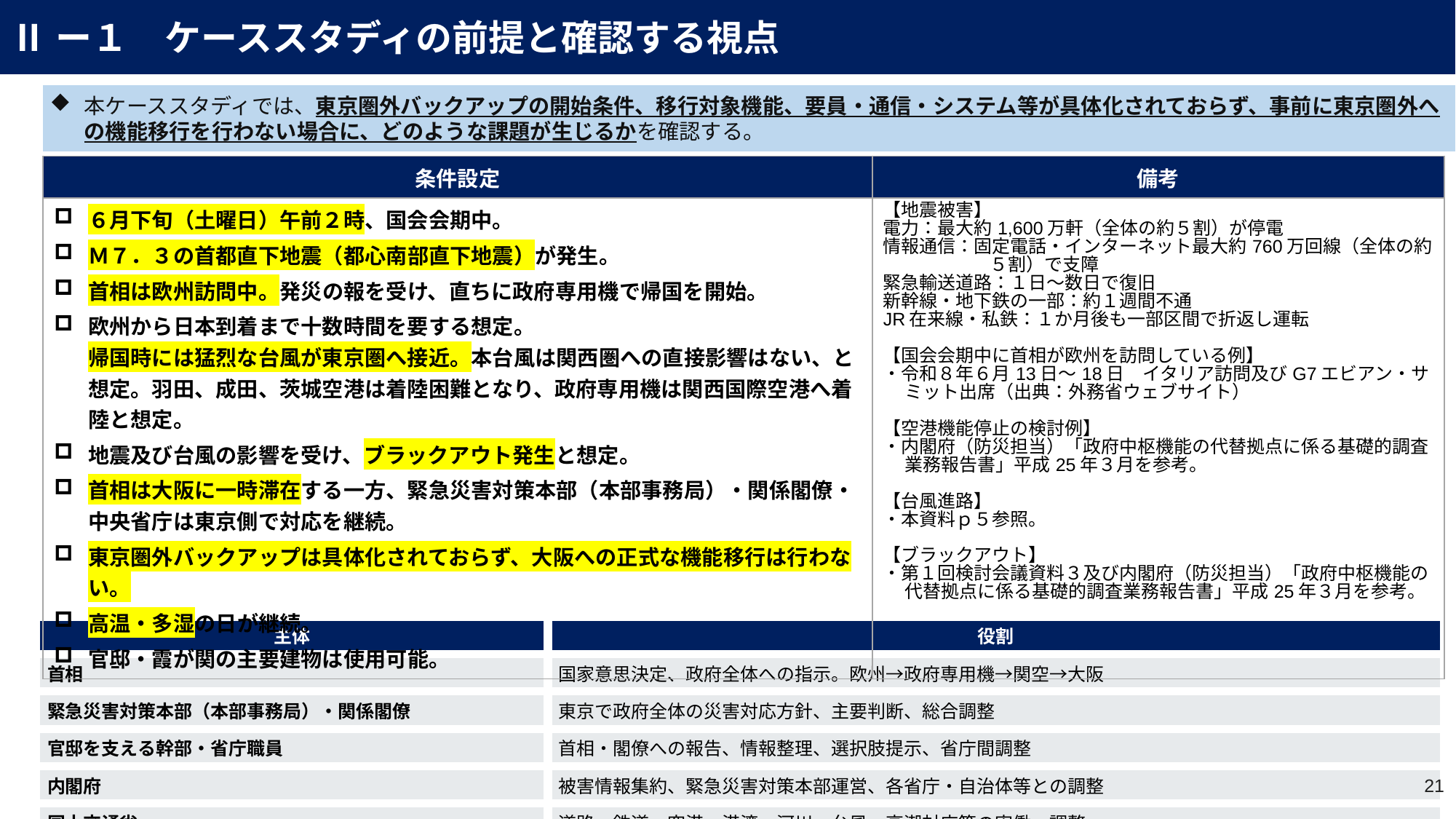

Ⅱー１　ケーススタディの前提と確認する視点
本ケーススタディでは、東京圏外バックアップの開始条件、移行対象機能、要員・通信・システム等が具体化されておらず、事前に東京圏外への機能移行を行わない場合に、どのような課題が生じるかを確認する。
| 条件設定 | 備考 |
| --- | --- |
| ６月下旬（土曜日）午前２時、国会会期中。 Ｍ７．３の首都直下地震（都心南部直下地震）が発生。 首相は欧州訪問中。発災の報を受け、直ちに政府専用機で帰国を開始。 欧州から日本到着まで十数時間を要する想定。 帰国時には猛烈な台風が東京圏へ接近。本台風は関西圏への直接影響はない、と想定。羽田、成田、茨城空港は着陸困難となり、政府専用機は関西国際空港へ着陸と想定。 地震及び台風の影響を受け、ブラックアウト発生と想定。 首相は大阪に一時滞在する一方、緊急災害対策本部（本部事務局）・関係閣僚・中央省庁は東京側で対応を継続。 東京圏外バックアップは具体化されておらず、大阪への正式な機能移行は行わない。 高温・多湿の日が継続。 官邸・霞が関の主要建物は使用可能。 | 【地震被害】 電力：最大約1,600万軒（全体の約５割）が停電 情報通信：固定電話・インターネット最大約760万回線（全体の約５割）で支障 緊急輸送道路：１日～数日で復旧 新幹線・地下鉄の一部：約１週間不通 JR在来線・私鉄：１か月後も一部区間で折返し運転 【国会会期中に首相が欧州を訪問している例】 ・令和８年６月13日～18日　イタリア訪問及びG7エビアン・サミット出席（出典：外務省ウェブサイト） 【空港機能停止の検討例】 ・内閣府（防災担当）「政府中枢機能の代替拠点に係る基礎的調査業務報告書」平成25年３月を参考。 【台風進路】 ・本資料ｐ５参照。 【ブラックアウト】 ・第１回検討会議資料３及び内閣府（防災担当）「政府中枢機能の代替拠点に係る基礎的調査業務報告書」平成25年３月を参考。 |
| 主体 | 役割 |
| --- | --- |
| 首相 | 国家意思決定、政府全体への指示。欧州→政府専用機→関空→大阪 |
| 緊急災害対策本部（本部事務局）・関係閣僚 | 東京で政府全体の災害対応方針、主要判断、総合調整 |
| 官邸を支える幹部・省庁職員 | 首相・閣僚への報告、情報整理、選択肢提示、省庁間調整 |
| 内閣府 | 被害情報集約、緊急災害対策本部運営、各省庁・自治体等との調整 |
| 国土交通省 | 道路・鉄道・空港・港湾・河川、台風・高潮対応等の実働・調整 |
21